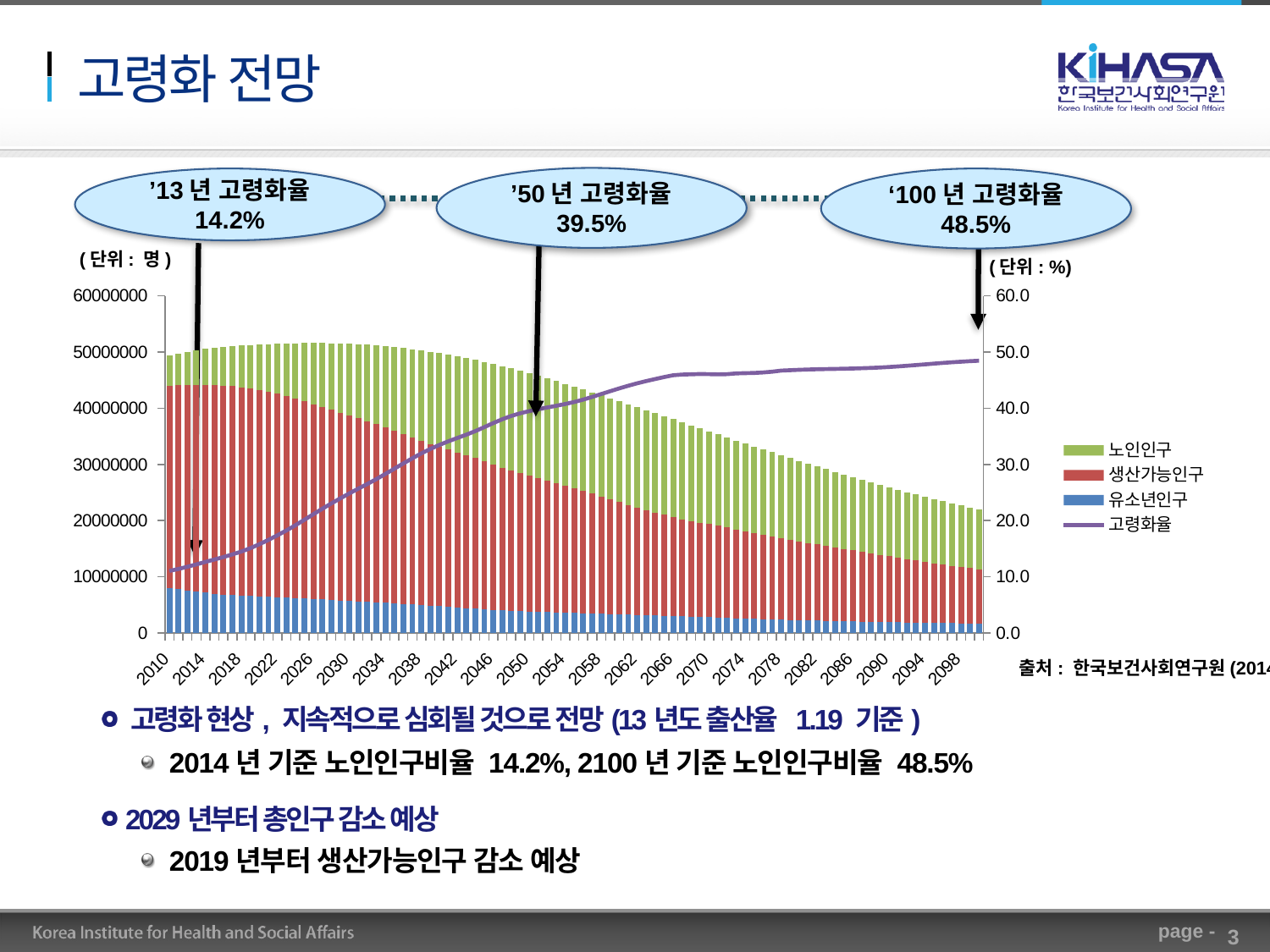

# 고령화 전망
’50년 고령화율
39.5%
’13년 고령화율
14.2%
‘100년 고령화율
48.5%
(단위: 명)
(단위: %)

### Chart

| Category | 유소년인구 | 생산가능인구 | 노인인구 | 고령화율 |
|---|---|---|---|---|
| 2010 | 7975374.0 | 35982502.0 | 5452490.0 | 11.035113563012263 |
| 2011 | 7742045.073632487 | 36338670.50248453 | 5659456.333935974 | 11.378039352518085 |
| 2012 | 7534831.956667405 | 36619822.67716991 | 5892296.8546178425 | 11.773538006559864 |
| 2013 | 7368457.850824079 | 36834204.70025458 | 6140291.387807825 | 12.196923119095862 |
| 2014 | 7174617.7094338685 | 37001940.147298075 | 6389290.004132907 | 12.635583648697933 |
| 2015 | 6988952.187506344 | 37137441.844806254 | 6629607.12219484 | 13.061720725424188 |
| 2016 | 6814748.893053464 | 37224789.41015142 | 6871969.507552584 | 13.497870723248452 |
| 2017 | 6712079.777196948 | 37205778.65976561 | 7130627.231878526 | 13.96834232877335 |
| 2018 | 6636599.379440954 | 37120069.88965145 | 7411707.77858592 | 14.484938171245382 |
| 2019 | 6554415.011593493 | 36982821.870630674 | 7735386.470556381 | 15.0867772404255 |
| 2020 | 6501337.9067309685 | 36752480.36315705 | 8108238.072691266 | 15.786435844021137 |
| 2021 | 6452775.346411342 | 36471043.82353848 | 8513291.570104916 | 16.550874354370595 |
| 2022 | 6379743.103040966 | 36174336.1350498 | 8944557.94502789 | 17.368533293847882 |
| 2023 | 6276473.40242523 | 35869098.451058 | 9400979.381151633 | 18.237843572423085 |
| 2024 | 6204828.45151029 | 35494844.50370031 | 9881306.907419065 | 19.156880954442784 |
| 2025 | 6138863.255868874 | 35077825.65126757 | 10385899.639326196 | 20.126702810605718 |
| 2026 | 6056050.701460945 | 34653434.64979232 | 10902195.82295782 | 21.123504553471786 |
| 2027 | 5964521.028079759 | 34233399.359850764 | 11408908.58528249 | 22.107362169460917 |
| 2028 | 5849649.019674572 | 33844853.68596312 | 11889879.181305327 | 23.04937802175134 |
| 2029 | 5771346.38835742 | 33426746.842754595 | 12345566.172895359 | 23.95166799494939 |
| 2030 | 5691164.49653288 | 33009375.4041224 | 12784676.738132903 | 24.831743115364738 |
| 2031 | 5610632.990022534 | 32594422.04927545 | 13202893.386459652 | 25.682591487826073 |
| 2032 | 5529574.390253719 | 32175828.468484018 | 13605690.881401286 | 26.516080421723675 |
| 2033 | 5445774.326382571 | 31728719.568831302 | 14019240.752049487 | 27.384680661892098 |
| 2034 | 5358408.888155801 | 31247511.10776627 | 14450670.821272438 | 28.303242715543462 |
| 2035 | 5266112.17394942 | 30748862.167009044 | 14883703.879003288 | 29.24182788142837 |
| 2036 | 5167695.254680645 | 30246805.615928665 | 15304681.806288593 | 30.175332090396093 |
| 2037 | 5062955.894700209 | 29749371.07830094 | 15704938.550214082 | 31.08825940508769 |
| 2038 | 4955356.194070054 | 29267015.183866356 | 16074069.886638258 | 31.958662447077977 |
| 2039 | 4847327.007509695 | 28814769.62463481 | 16396663.119114377 | 32.754832921528866 |
| 2040 | 4736959.23895349 | 28398346.52753685 | 16666575.70511553 | 33.46575513340363 |
| 2041 | 4625647.887166285 | 28006722.382806636 | 16894101.5619115 | 34.11125593451892 |
| 2042 | 4515000.9477092875 | 27628807.334737133 | 17088260.225747723 | 34.7096125422875 |
| 2043 | 4408222.457929494 | 27244325.317555804 | 17266528.87096548 | 35.296105435011796 |
| 2044 | 4306195.514175069 | 26822452.73609859 | 17458733.24047383 | 35.932648981708354 |
| 2045 | 4209127.4007739965 | 26355380.22884989 | 17672740.379420627 | 36.637124025207584 |
| 2046 | 4118487.551714785 | 25864663.885470614 | 17886416.689051744 | 37.364900894621314 |
| 2047 | 4034094.3139667837 | 25383091.21323373 | 18066497.66418272 | 38.04780179196628 |
| 2048 | 3956125.2199002653 | 24935805.804703124 | 18187763.212700468 | 38.63186349729791 |
| 2049 | 3882540.144826861 | 24527442.58868135 | 18247259.16612194 | 39.109168101654504 |
| 2050 | 3815455.1083860286 | 24147495.267042093 | 18256361.61207864 | 39.49942313510291 |
| 2051 | 3755381.7087093373 | 23781507.82245921 | 18230385.00569107 | 39.83279579169359 |
| 2052 | 3701594.8449375373 | 23415746.116580427 | 18184850.225623827 | 40.141215577195474 |
| 2053 | 3650521.83705964 | 23045765.99386648 | 18129078.35431381 | 40.443793095623015 |
| 2054 | 3599313.401306041 | 22667787.550774984 | 18070616.74848663 | 40.756758998118855 |
| 2055 | 3550287.681182146 | 22265891.303545177 | 18025137.6469298 | 41.11449890607101 |
| 2056 | 3502419.252419708 | 21831731.97982752 | 18003466.00172525 | 41.54235315829103 |
| 2057 | 3455042.659366166 | 21373657.78875913 | 17998089.107392427 | 42.025305408571306 |
| 2058 | 3407609.9803828155 | 20906836.51823458 | 17995634.81201913 | 42.53273511789525 |
| 2059 | 3360047.438178849 | 20442782.2644996 | 17985664.35642789 | 43.03975235620758 |
| 2060 | 3312157.6574772703 | 19987719.65222038 | 17963178.6893644 | 43.53332116208921 |
| 2061 | 3263080.0664773593 | 19545290.169033714 | 17926228.98332586 | 44.00737782400036 |
| 2062 | 3213116.349824121 | 19121145.29386228 | 17866992.42828062 | 44.44386833379796 |
| 2063 | 3162655.6298209834 | 18717203.50414683 | 17784665.203078043 | 44.837712036968874 |
| 2064 | 3112820.101841069 | 18326155.976722274 | 17686151.748858113 | 45.204074033625254 |
| 2065 | 3061809.459571236 | 17945221.289832566 | 17576743.226092406 | 45.55475376062238 |
| 2066 | 3009391.742326276 | 17580057.084719583 | 17451608.20848975 | 45.87571841704485 |
| 2067 | 2955705.6007844526 | 17293352.364153273 | 17248518.107197985 | 45.999021574131255 |
| 2068 | 2900891.5501468675 | 17038975.238509025 | 17014047.41533395 | 46.041259178701495 |
| 2069 | 2845570.7625910314 | 16780578.181180023 | 16784686.43413075 | 46.09805366980837 |
| 2070 | 2789348.4515302754 | 16553872.27761048 | 16525927.253125032 | 46.07281795847421 |
| 2071 | 2732530.2555737747 | 16333016.668556053 | 16264033.492004376 | 46.03517307716727 |
| 2072 | 2675556.960566058 | 16087650.962780308 | 16029607.699289415 | 46.07160246283932 |
| 2073 | 2618888.460132825 | 15811671.137266265 | 15828885.992990108 | 46.20298349903999 |
| 2074 | 2562987.315512267 | 15567332.292169852 | 15599549.790061979 | 46.2484737373614 |
| 2075 | 2508063.536296958 | 15327821.068848034 | 15368376.287855944 | 46.28434988322662 |
| 2076 | 2454567.7488411027 | 15070393.079566475 | 15157863.006902372 | 46.37868221939279 |
| 2077 | 2402955.470974121 | 14804120.677681377 | 14958646.523501854 | 46.5049291009714 |
| 2078 | 2353602.216907666 | 14516828.225537755 | 14782630.454969471 | 46.702056723293914 |
| 2079 | 2306634.62654739 | 14270369.0751285 | 14567819.35309277 | 46.774448926792836 |
| 2080 | 2261993.584800153 | 14025923.37899109 | 14353102.745512031 | 46.84277116650305 |
| 2081 | 2219749.091206736 | 13785910.805446567 | 14136246.586969778 | 46.89897964699209 |
| 2082 | 2179880.8912581583 | 13550604.94233172 | 13917301.160856334 | 46.942124764534356 |
| 2083 | 2142316.7412033672 | 13318718.44936227 | 13697921.332855942 | 46.976719903722376 |
| 2084 | 2106829.9739146912 | 13088840.092426358 | 13479972.549821934 | 47.008441032194916 |
| 2085 | 2073188.1536964932 | 12860104.983378815 | 13264769.612880675 | 47.041421712210955 |
| 2086 | 2041122.4158633992 | 12631874.318868361 | 13053422.897074712 | 47.07936715384782 |
| 2087 | 2010275.0888128832 | 12403600.883835642 | 12847121.9534408 | 47.126381757088375 |
| 2088 | 1980306.2921559578 | 12175423.681780446 | 12646550.90637224 | 47.184607022246084 |
| 2089 | 1950986.910182276 | 11947420.6688905 | 12452433.060548438 | 47.25630286657694 |
| 2090 | 1922246.9094486171 | 11719386.754156383 | 12265625.457914142 | 47.34435781254082 |
| 2091 | 1893852.4616659845 | 11491897.432348708 | 12086314.42642083 | 47.4492929759302 |
| 2092 | 1865570.91558266 | 11266167.372475592 | 11914026.57071859 | 47.569026691327124 |
| 2093 | 1837216.8050903264 | 11045173.218067229 | 11746404.204028955 | 47.693785151132886 |
| 2094 | 1808695.5963102633 | 10830075.284346193 | 11582634.307311239 | 47.81982802989919 |
| 2095 | 1780008.4649301479 | 10621015.133006679 | 11422647.781032603 | 47.946630892147255 |
| 2096 | 1751073.7861351324 | 10418965.247908276 | 11265377.402304199 | 48.069883600753705 |
| 2097 | 1721860.3511021028 | 10224359.167066038 | 11110073.714336833 | 48.186729767444795 |
| 2098 | 1692357.6418218703 | 10038116.625491139 | 10955339.604989694 | 48.29158727412977 |
| 2099 | 1662575.510187654 | 9859483.534655288 | 10801287.919042755 | 48.38561142519029 |
| 2100 | 1632518.5549227449 | 9688778.981922468 | 10646937.27220954 | 48.46514690302356 |
출처: 한국보건사회연구원(2014)

 고령화 현상, 지속적으로 심회될 것으로 전망(13년도 출산율  1.19 기준)
  2014년 기준 노인인구비율 14.2%, 2100년 기준 노인인구비율 48.5%

 2029년부터 총인구 감소 예상
  2019년부터 생산가능인구 감소 예상
3